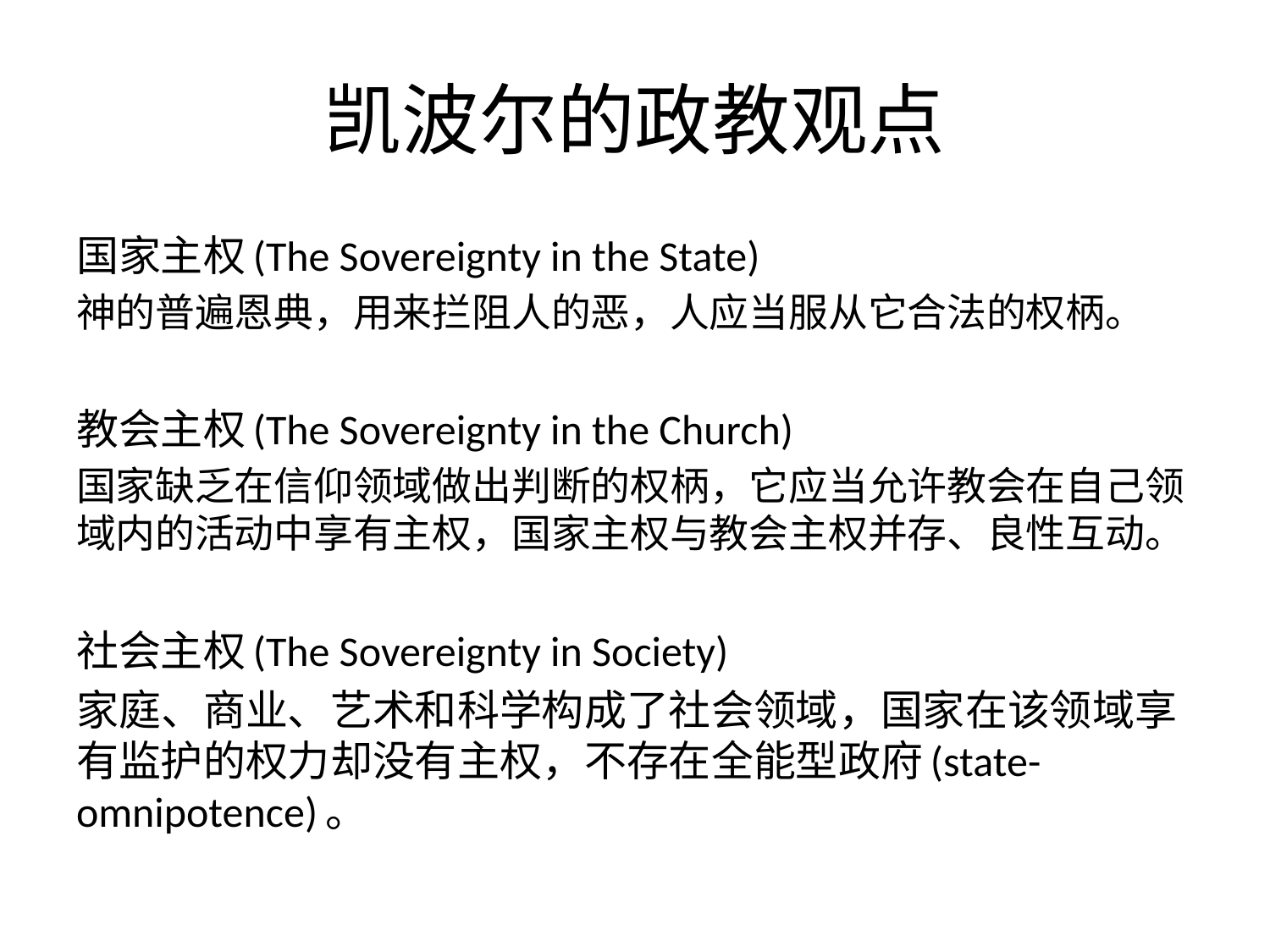

# 凯波尔的政教观点
国家主权(The Sovereignty in the State)
神的普遍恩典，用来拦阻人的恶，人应当服从它合法的权柄。

教会主权(The Sovereignty in the Church)
国家缺乏在信仰领域做出判断的权柄，它应当允许教会在自己领域内的活动中享有主权，国家主权与教会主权并存、良性互动。

社会主权(The Sovereignty in Society)
家庭、商业、艺术和科学构成了社会领域，国家在该领域享有监护的权力却没有主权，不存在全能型政府(state-omnipotence)。